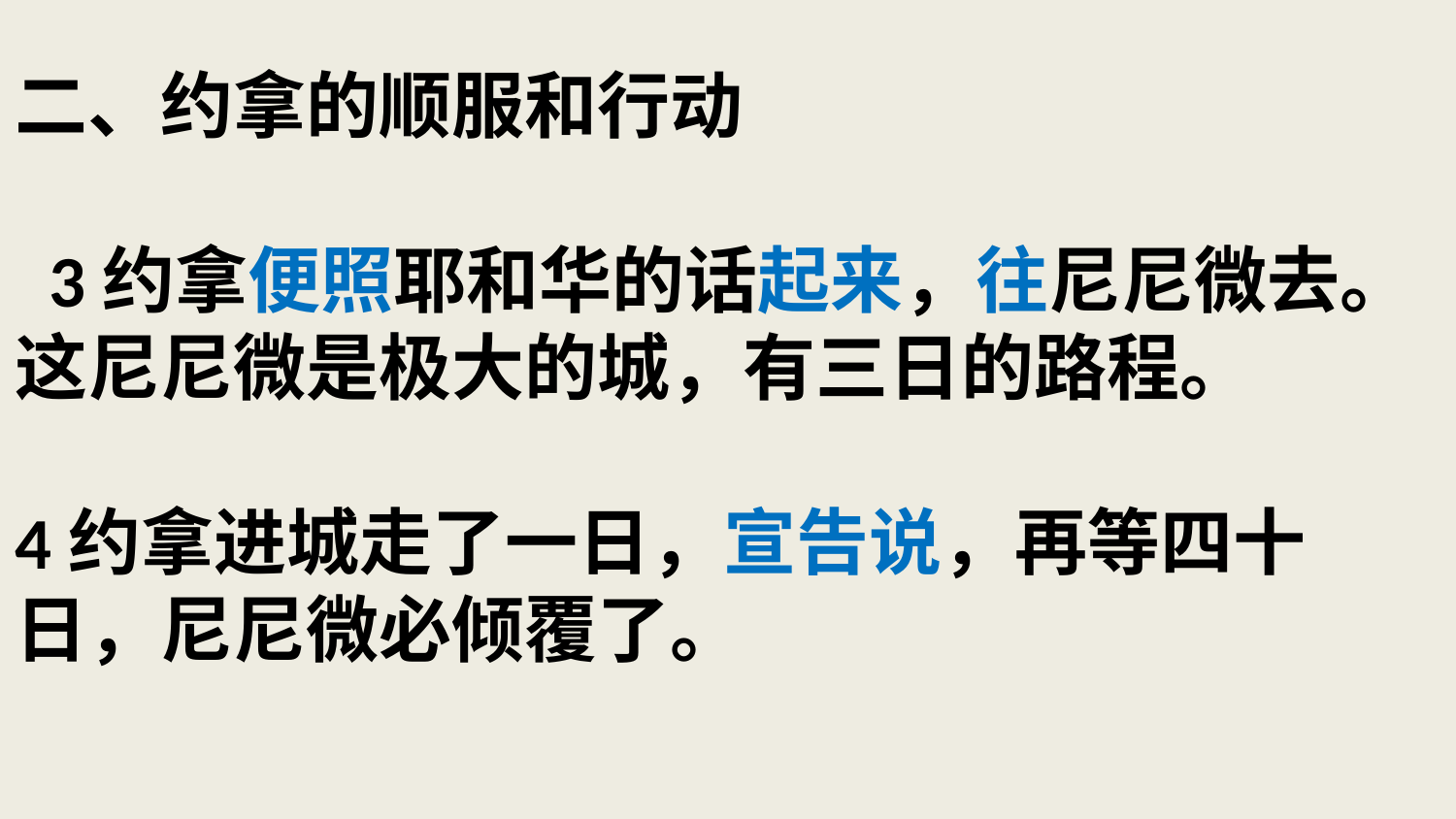

# 二、约拿的顺服和行动 3约拿便照耶和华的话起来，往尼尼微去。这尼尼微是极大的城，有三日的路程。 4约拿进城走了一日，宣告说，再等四十日，尼尼微必倾覆了。